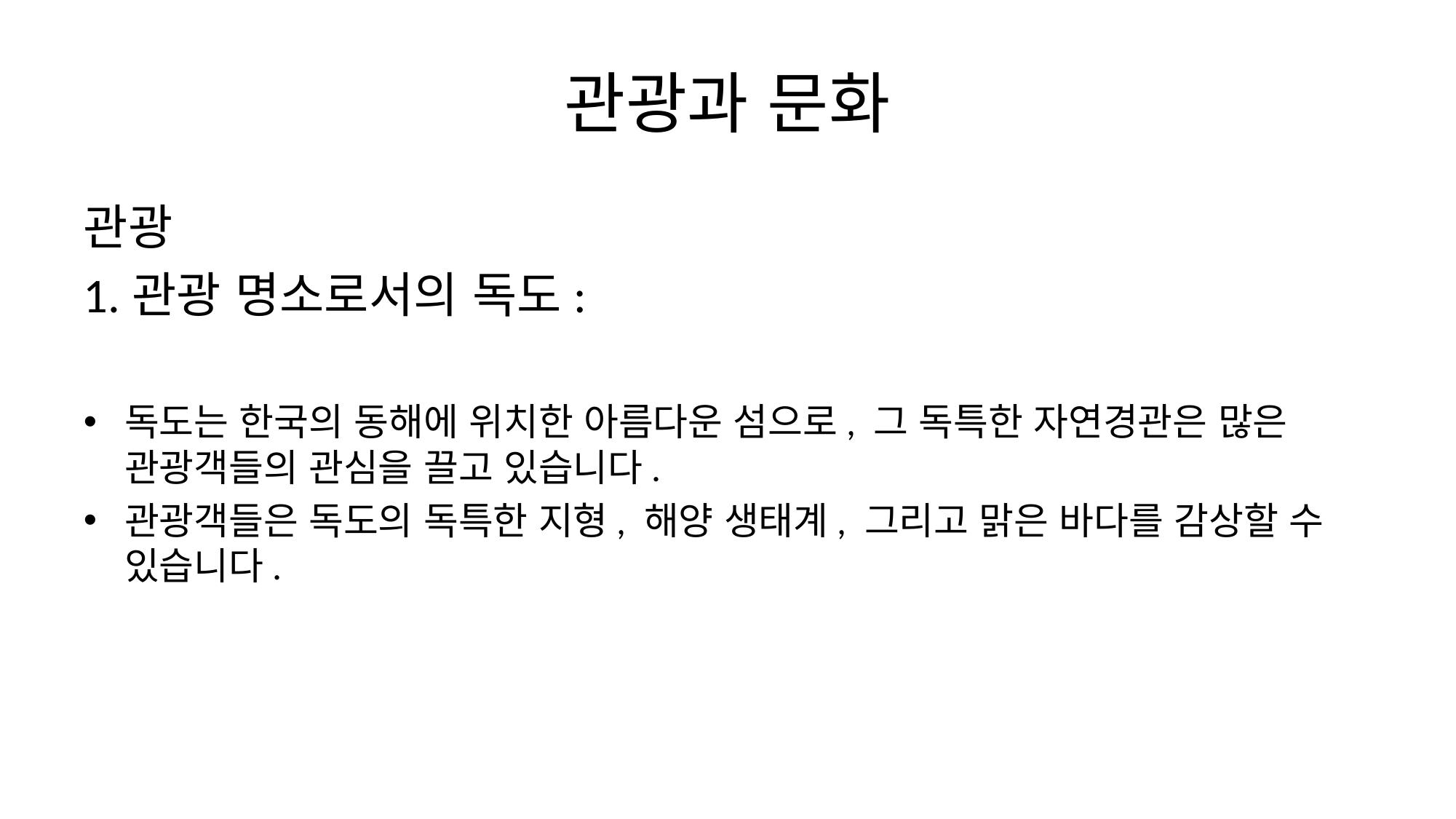

# 관광과 문화
관광
1.관광 명소로서의 독도:

독도는 한국의 동해에 위치한 아름다운 섬으로, 그 독특한 자연경관은 많은 관광객들의 관심을 끌고 있습니다.
관광객들은 독도의 독특한 지형, 해양 생태계, 그리고 맑은 바다를 감상할 수 있습니다.